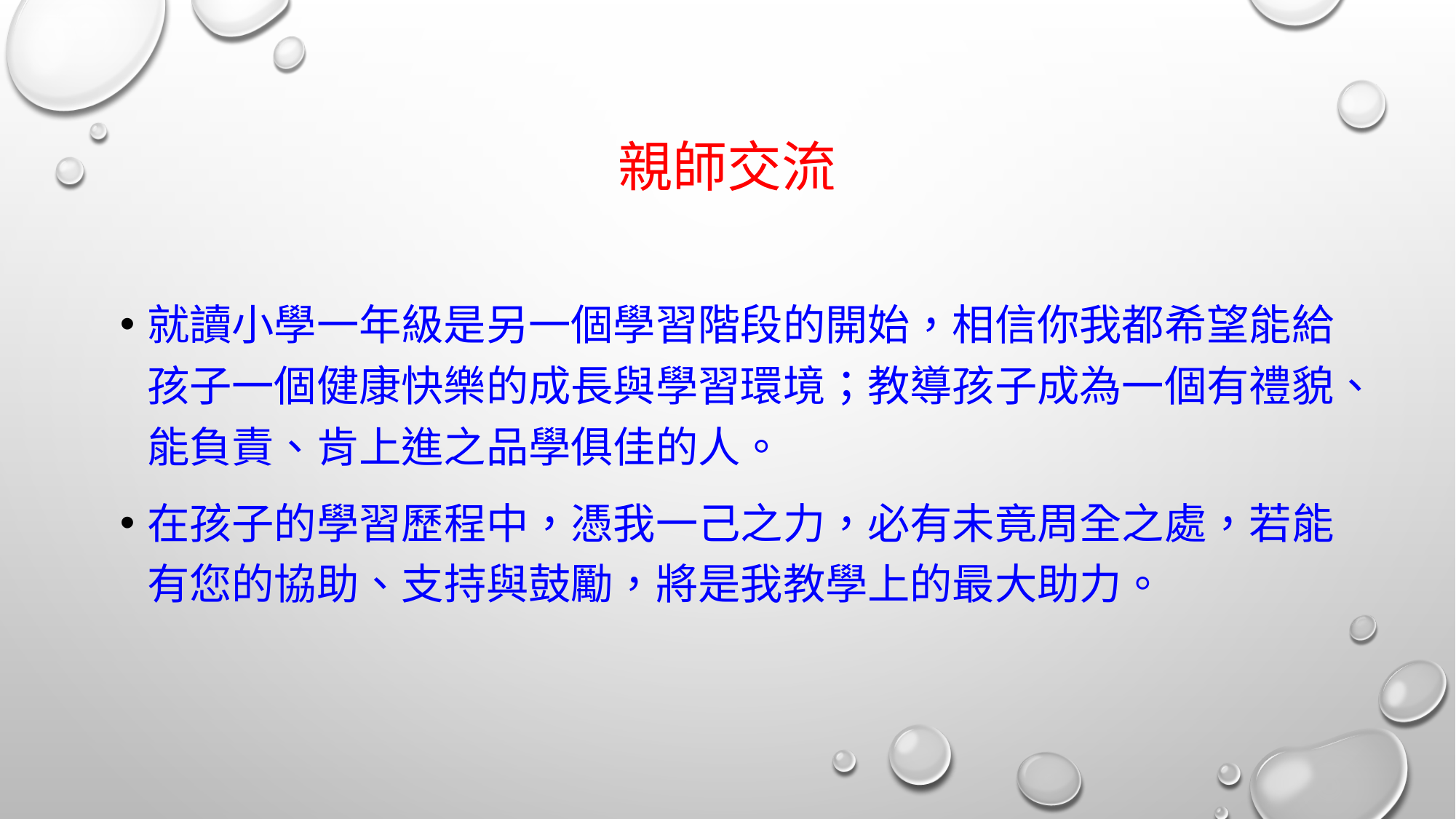

# 親師交流
就讀小學一年級是另一個學習階段的開始，相信你我都希望能給孩子一個健康快樂的成長與學習環境；教導孩子成為一個有禮貌、能負責、肯上進之品學俱佳的人。
在孩子的學習歷程中，憑我一己之力，必有未竟周全之處，若能有您的協助、支持與鼓勵，將是我教學上的最大助力。